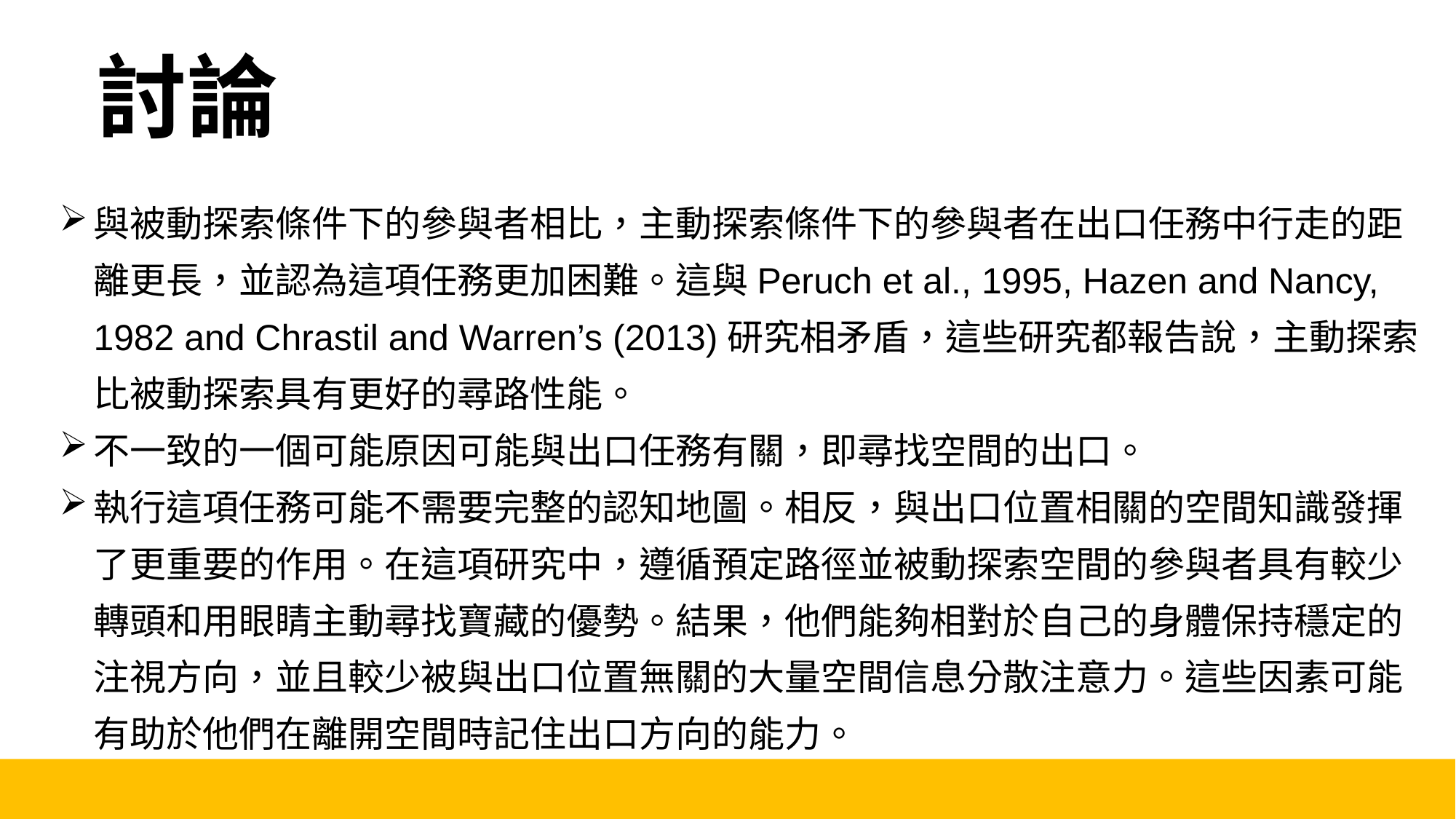

討論
與被動探索條件下的參與者相比，主動探索條件下的參與者在出口任務中行走的距離更長，並認為這項任務更加困難。這與Peruch et al., 1995, Hazen and Nancy, 1982 and Chrastil and Warren’s (2013)研究相矛盾，這些研究都報告說，主動探索比被動探索具有更好的尋路性能。
不一致的一個可能原因可能與出口任務有關，即尋找空間的出口。
執行這項任務可能不需要完整的認知地圖。相反，與出口位置相關的空間知識發揮了更重要的作用。在這項研究中，遵循預定路徑並被動探索空間的參與者具有較少轉頭和用眼睛主動尋找寶藏的優勢。結果，他們能夠相對於自己的身體保持穩定的注視方向，並且較少被與出口位置無關的大量空間信息分散注意力。這些因素可能有助於他們在離開空間時記住出口方向的能力。

22